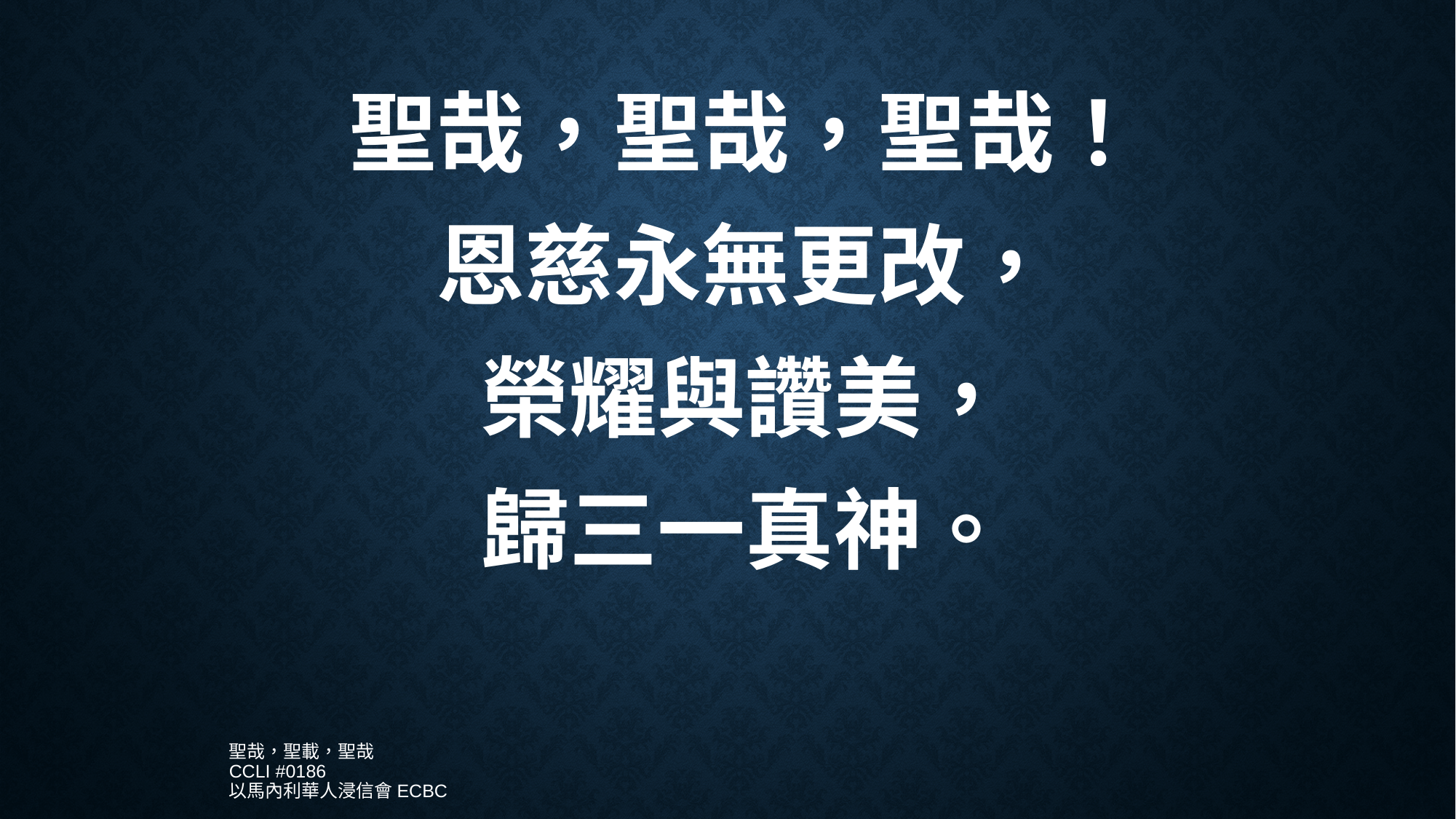

聖哉，聖哉，聖哉！
恩慈永無更改，
榮耀與讚美，
歸三一真神。
聖哉，聖載，聖哉
CCLI #0186
以馬內利華人浸信會ECBC